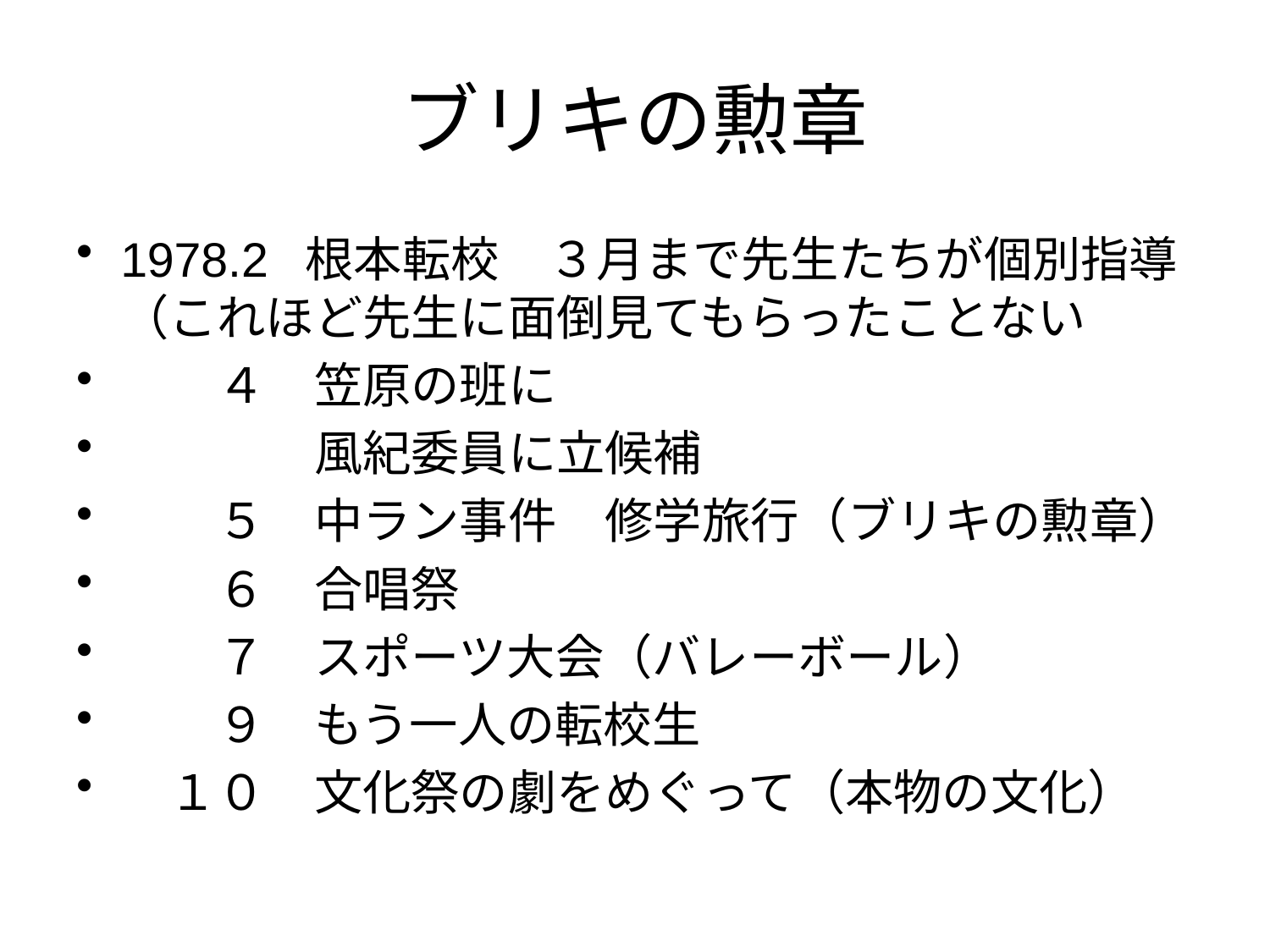

# ブリキの勲章
1978.2  根本転校　３月まで先生たちが個別指導（これほど先生に面倒見てもらったことない
　　４　笠原の班に
　　　　風紀委員に立候補
　　５　中ラン事件　修学旅行（ブリキの勲章）
　　６　合唱祭
　　７　スポーツ大会（バレーボール）
　　９　もう一人の転校生
　１０　文化祭の劇をめぐって（本物の文化）